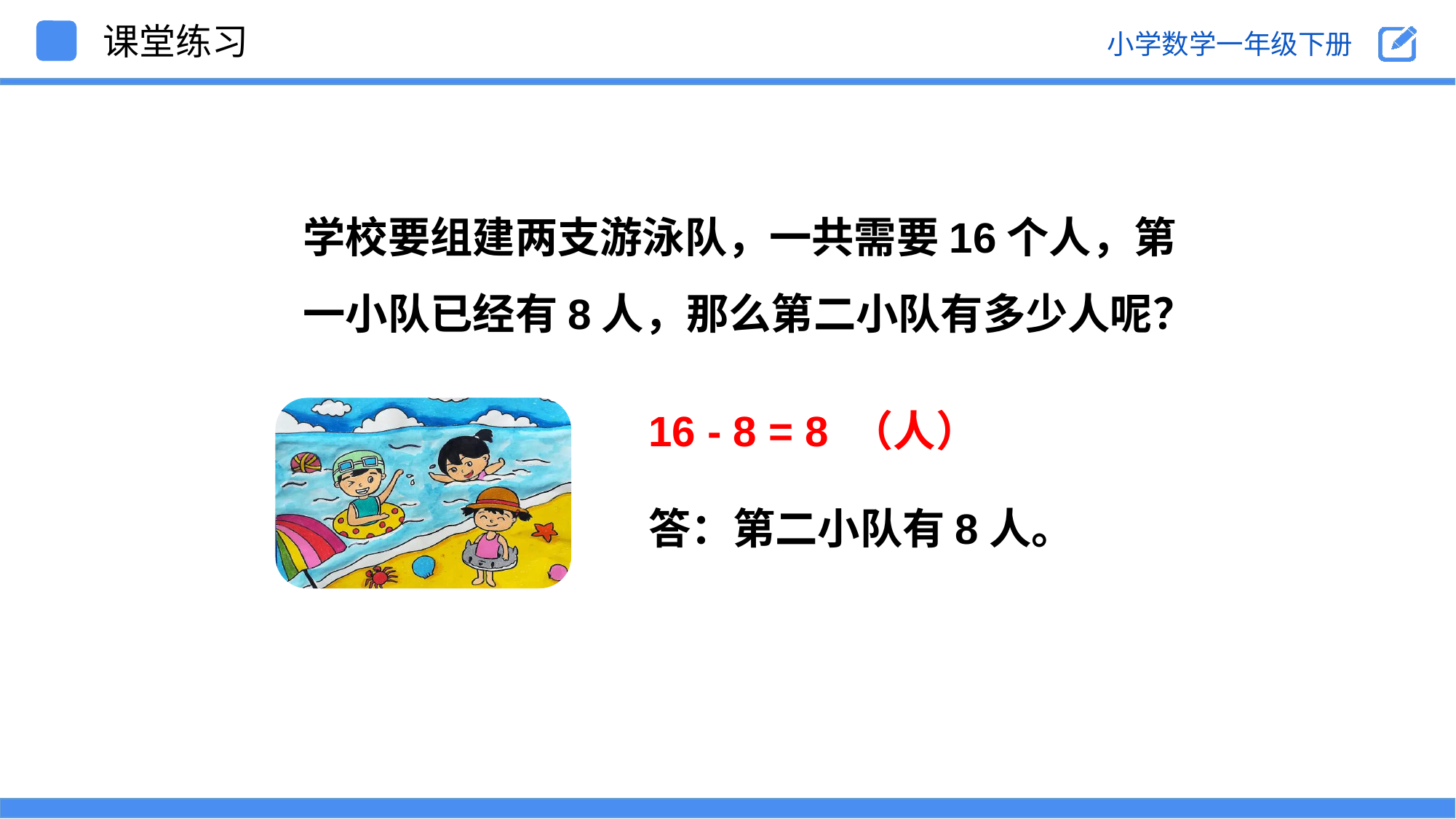

课堂练习
学校要组建两支游泳队，一共需要16个人，第一小队已经有8人，那么第二小队有多少人呢？

16 - 8 = 8 （人）
答：第二小队有8人。